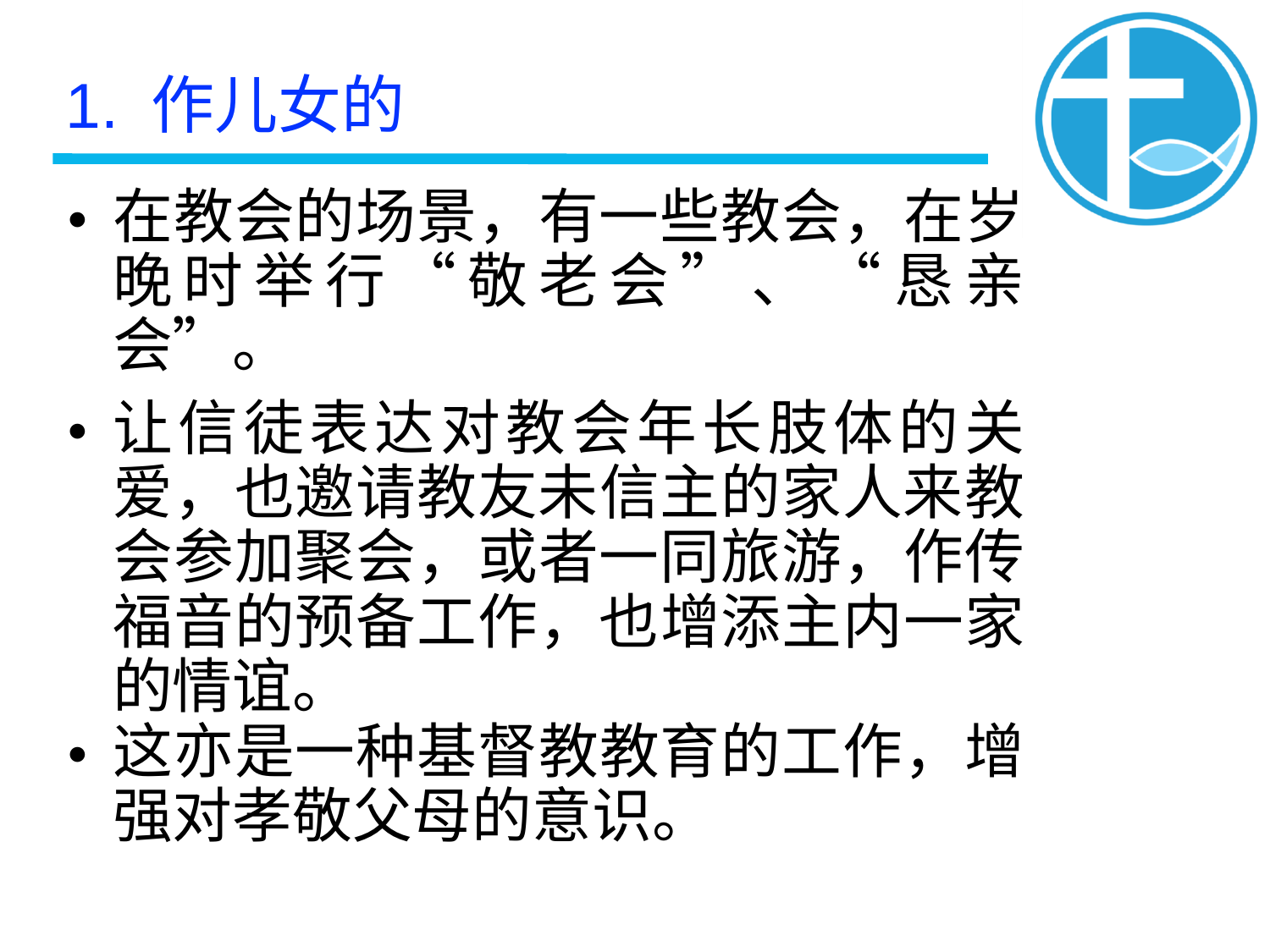

1. 作儿女的
在教会的场景，有一些教会，在岁晚时举行“敬老会”、“恳亲会”。
让信徒表达对教会年长肢体的关爱，也邀请教友未信主的家人来教会参加聚会，或者一同旅游，作传福音的预备工作，也增添主内一家的情谊。
这亦是一种基督教教育的工作，增强对孝敬父母的意识。